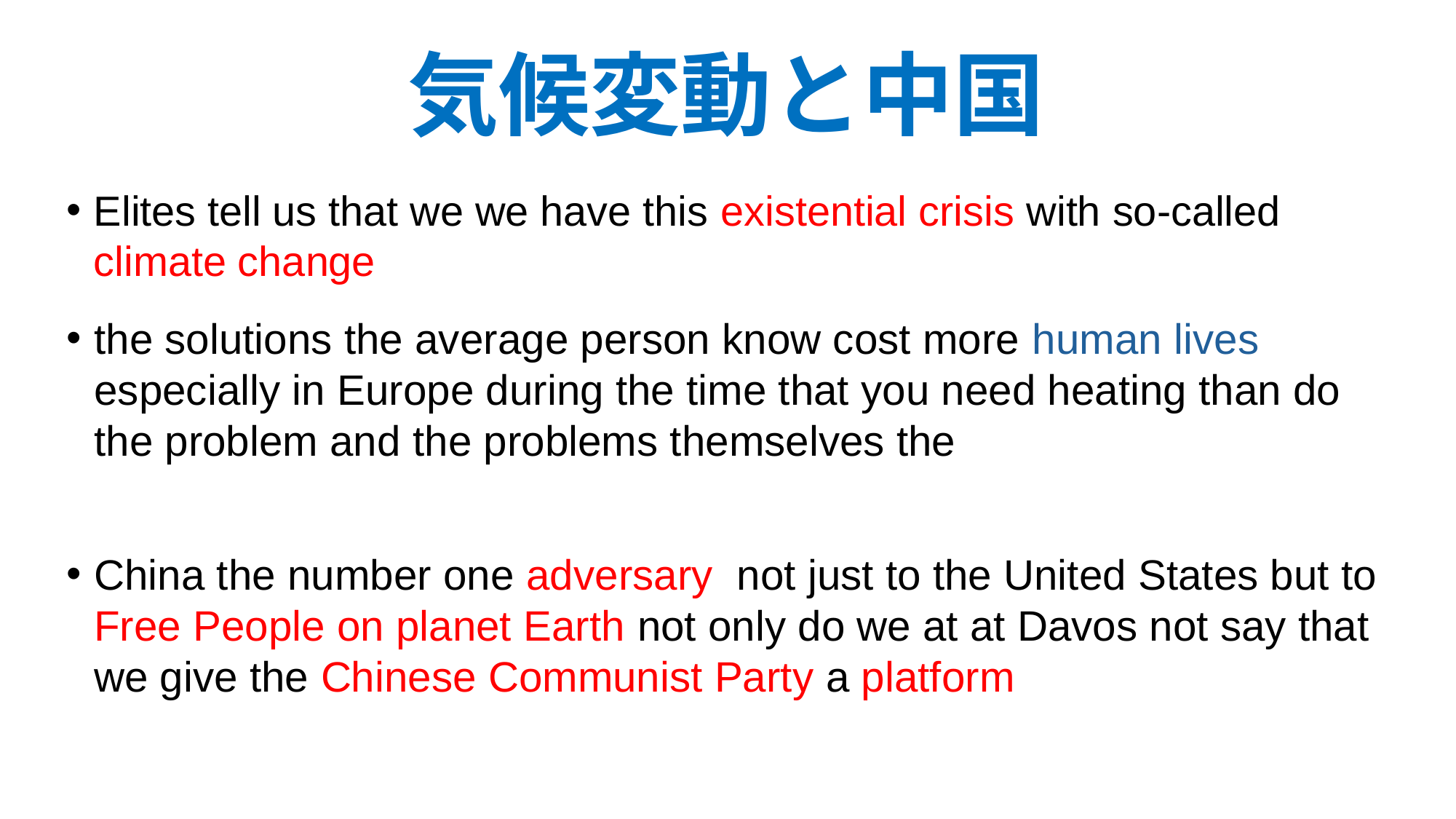

気候変動と中国
Elites tell us that we we have this existential crisis with so-called climate change
the solutions the average person know cost more human lives especially in Europe during the time that you need heating than do the problem and the problems themselves the
China the number one adversary  not just to the United States but to  Free People on planet Earth not only do we at at Davos not say that we give the Chinese Communist Party a platform